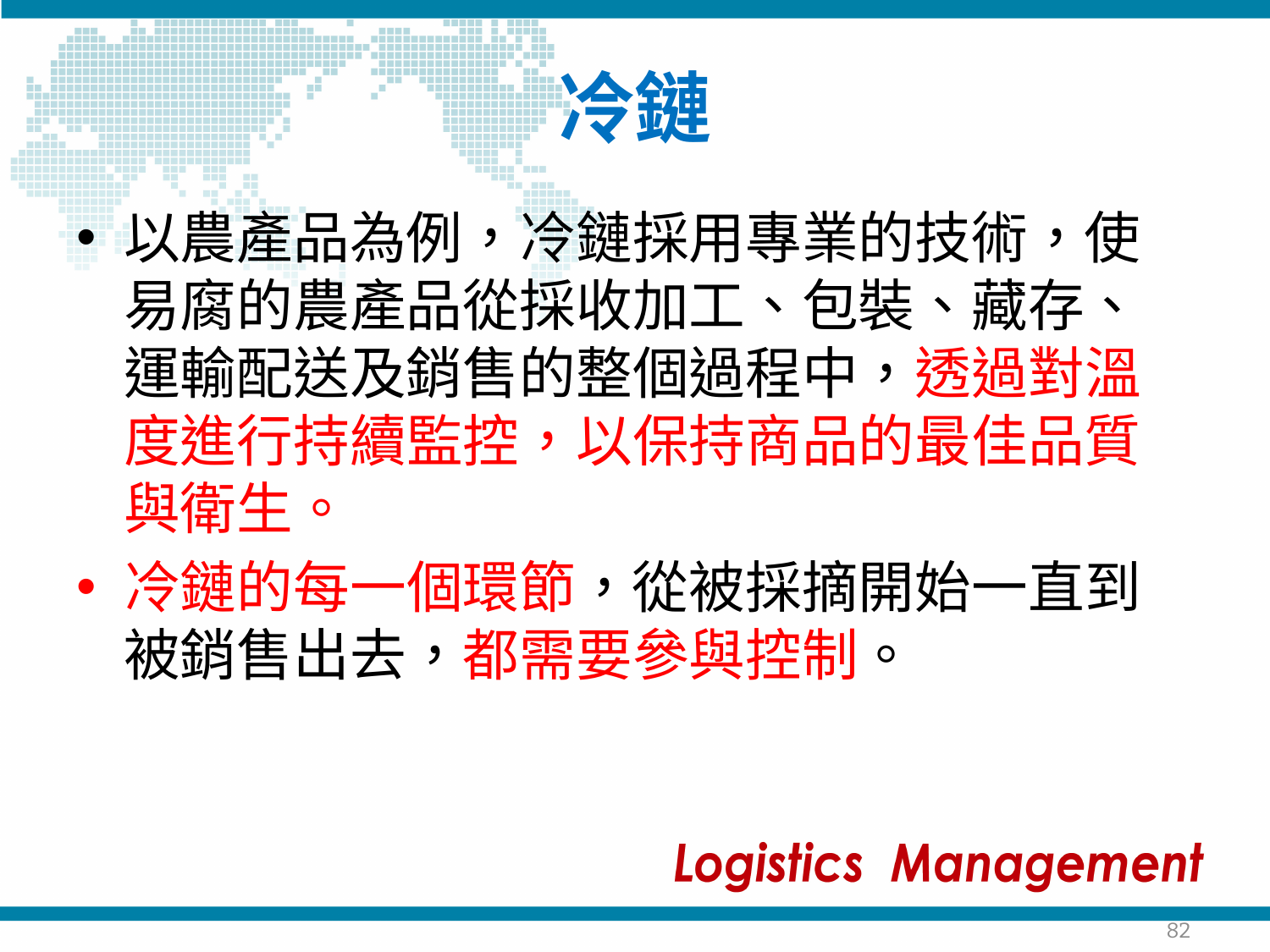

# 冷鏈
以農產品為例，冷鏈採用專業的技術，使易腐的農產品從採收加工、包裝、藏存、運輸配送及銷售的整個過程中，透過對溫度進行持續監控，以保持商品的最佳品質與衛生。
冷鏈的每一個環節，從被採摘開始一直到被銷售出去，都需要參與控制。
82